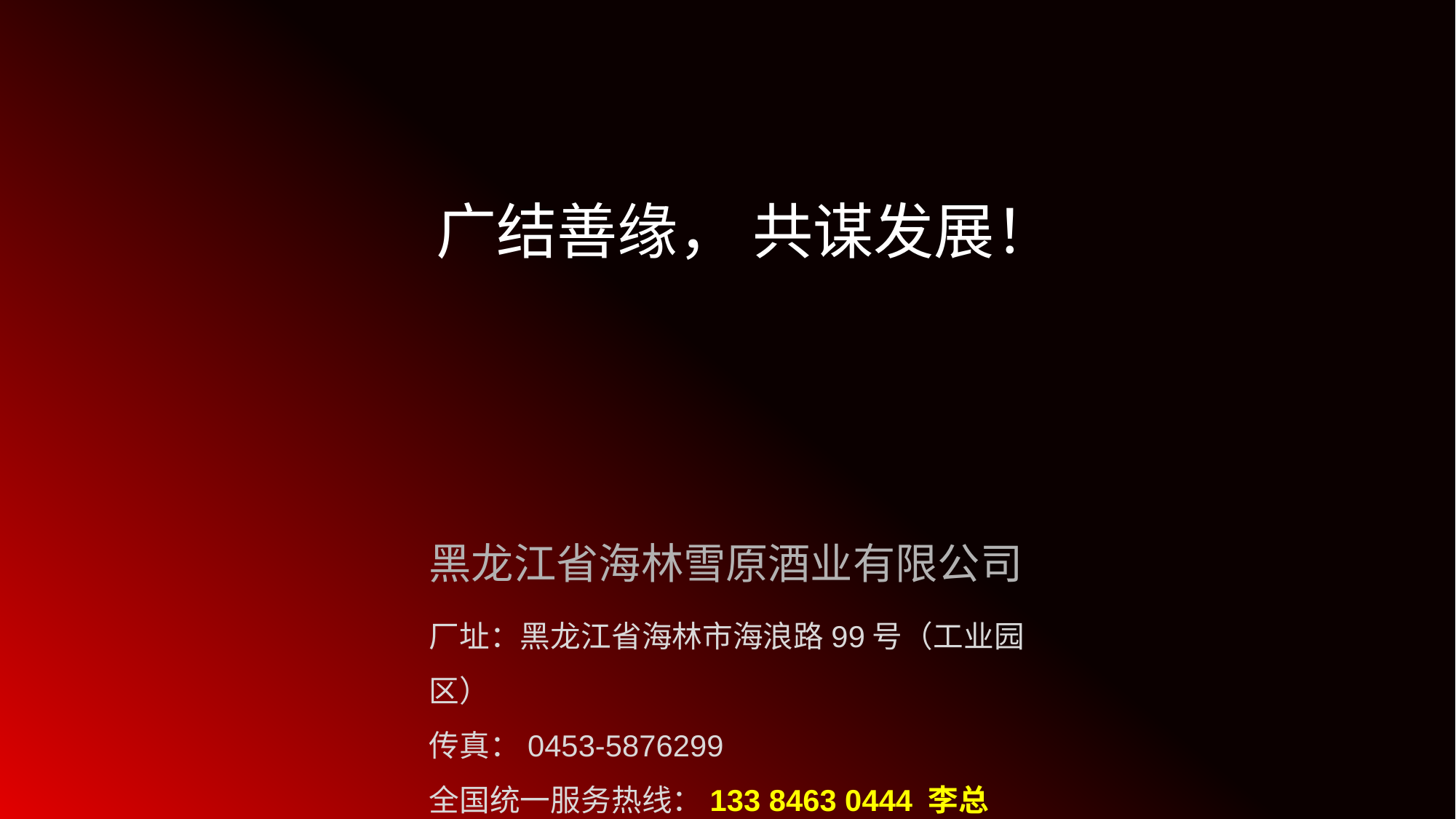

广结善缘， 共谋发展！
黑龙江省海林雪原酒业有限公司
厂址：黑龙江省海林市海浪路99号（工业园区）
传真：0453-5876299
全国统一服务热线：133 8463 0444 李总